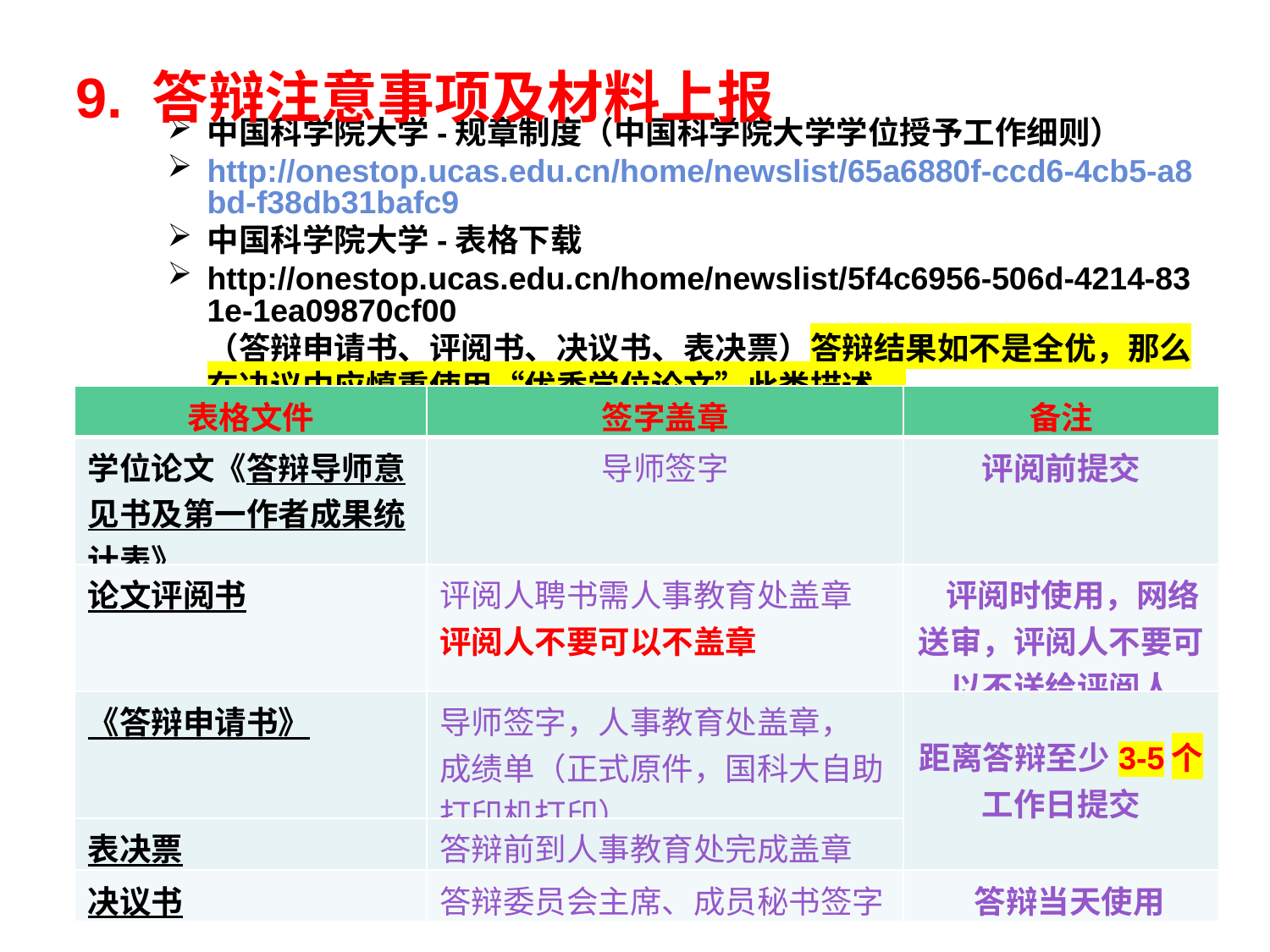

9. 答辩注意事项及材料上报:
中国科学院大学-规章制度（中国科学院大学学位授予工作细则）
http://onestop.ucas.edu.cn/home/newslist/65a6880f-ccd6-4cb5-a8bd-f38db31bafc9
中国科学院大学-表格下载
http://onestop.ucas.edu.cn/home/newslist/5f4c6956-506d-4214-831e-1ea09870cf00（答辩申请书、评阅书、决议书、表决票）答辩结果如不是全优，那么在决议中应慎重使用“优秀学位论文”此类描述。
| 表格文件 | 签字盖章 | 备注 |
| --- | --- | --- |
| 学位论文《答辩导师意见书及第一作者成果统计表》 | 导师签字 | 评阅前提交 |
| 论文评阅书 | 评阅人聘书需人事教育处盖章 评阅人不要可以不盖章 | 评阅时使用，网络送审，评阅人不要可以不送给评阅人 |
| 《答辩申请书》 | 导师签字，人事教育处盖章， 成绩单（正式原件，国科大自助打印机打印） | 距离答辩至少3-5个工作日提交 |
| 表决票 | 答辩前到人事教育处完成盖章 |  |
| 决议书 | 答辩委员会主席、成员秘书签字 | 答辩当天使用 |